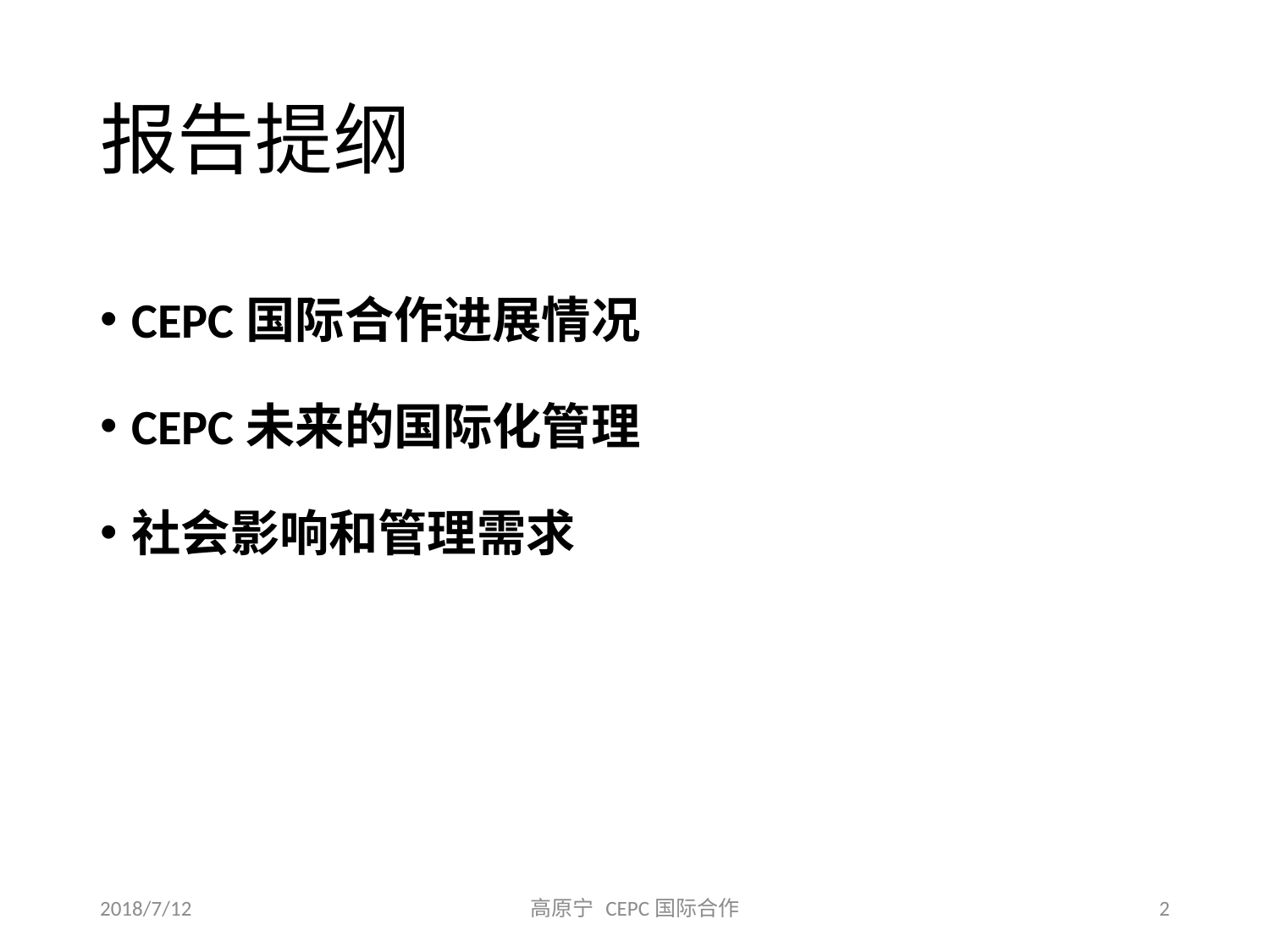

# 报告提纲
CEPC国际合作进展情况
CEPC未来的国际化管理
社会影响和管理需求
2018/7/12
高原宁 CEPC国际合作
2